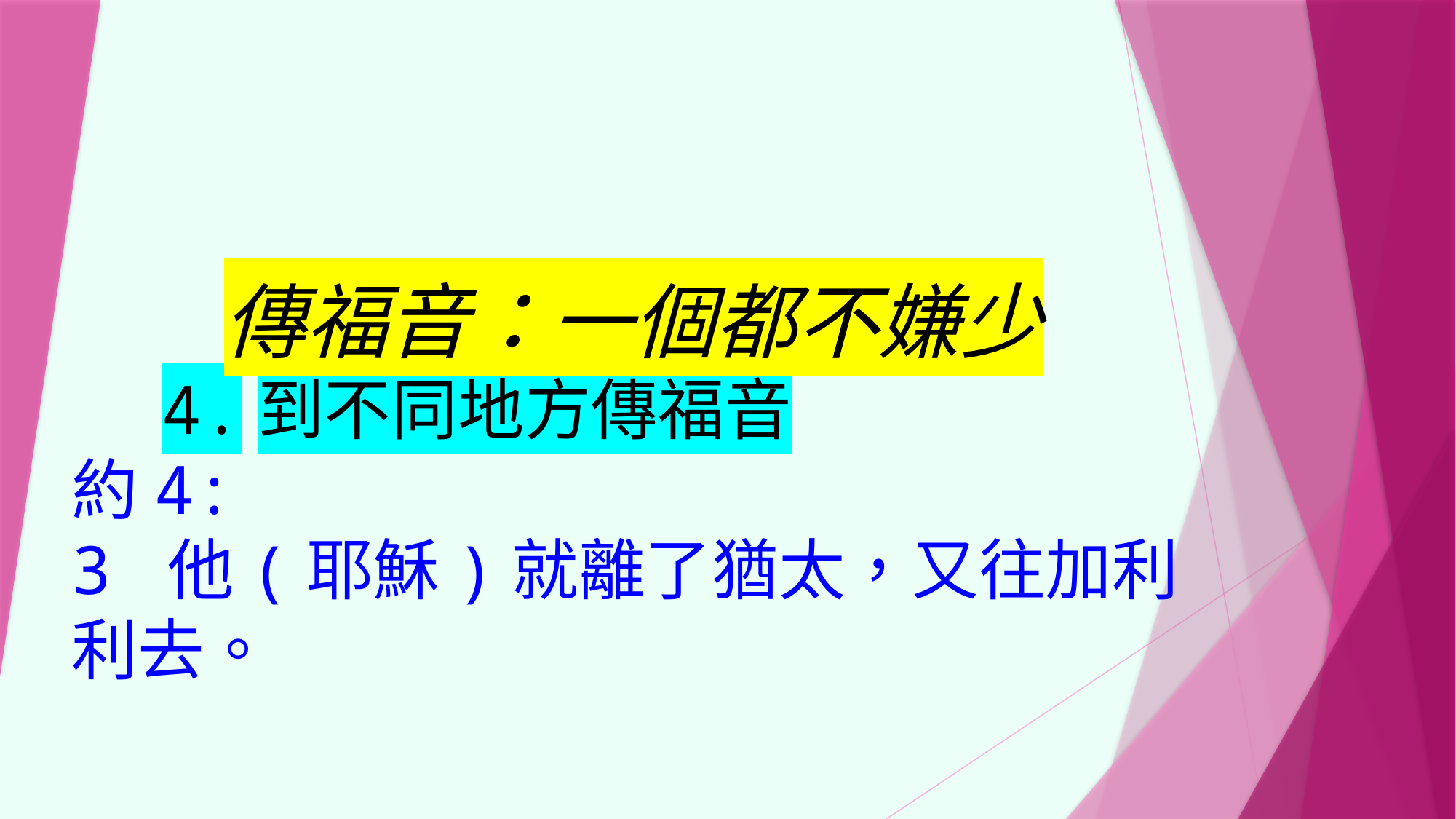

傳福音：一個都不嫌少
4.到不同地方傳福音
約4:
3 他(耶穌)就離了猶太，又往加利利去。